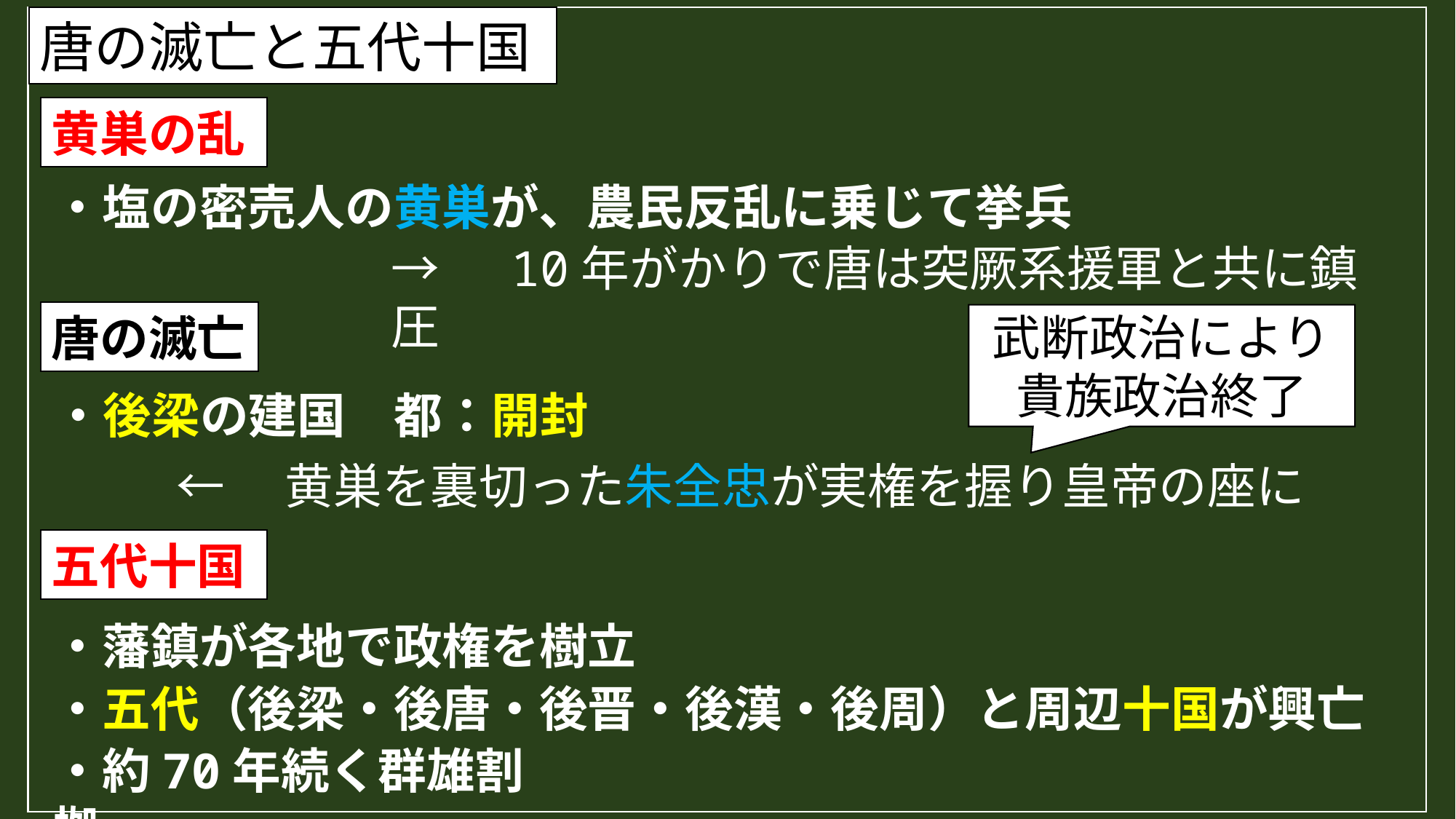

唐の滅亡と五代十国
黄巣の乱
・塩の密売人の黄巣が、農民反乱に乗じて挙兵
→　10年がかりで唐は突厥系援軍と共に鎮圧
唐の滅亡
武断政治により貴族政治終了
・後梁の建国　都：開封
←　黄巣を裏切った朱全忠が実権を握り皇帝の座に
五代十国
・藩鎮が各地で政権を樹立
・五代（後梁・後唐・後晋・後漢・後周）と周辺十国が興亡
・約70年続く群雄割拠